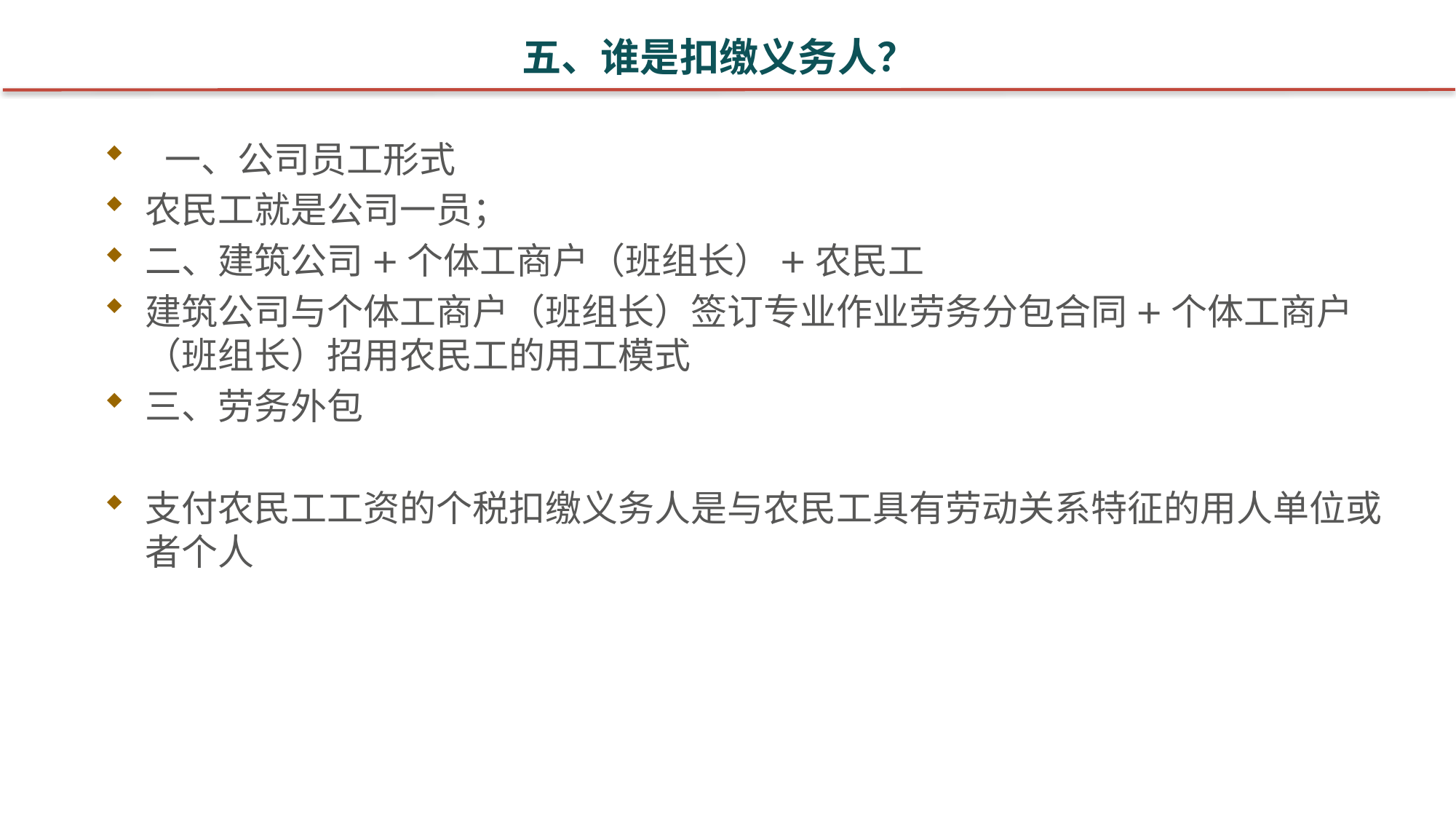

# 五、谁是扣缴义务人？
 一、公司员工形式
农民工就是公司一员；
二、建筑公司+个体工商户（班组长）+农民工
建筑公司与个体工商户（班组长）签订专业作业劳务分包合同+个体工商户（班组长）招用农民工的用工模式
三、劳务外包

支付农民工工资的个税扣缴义务人是与农民工具有劳动关系特征的用人单位或者个人